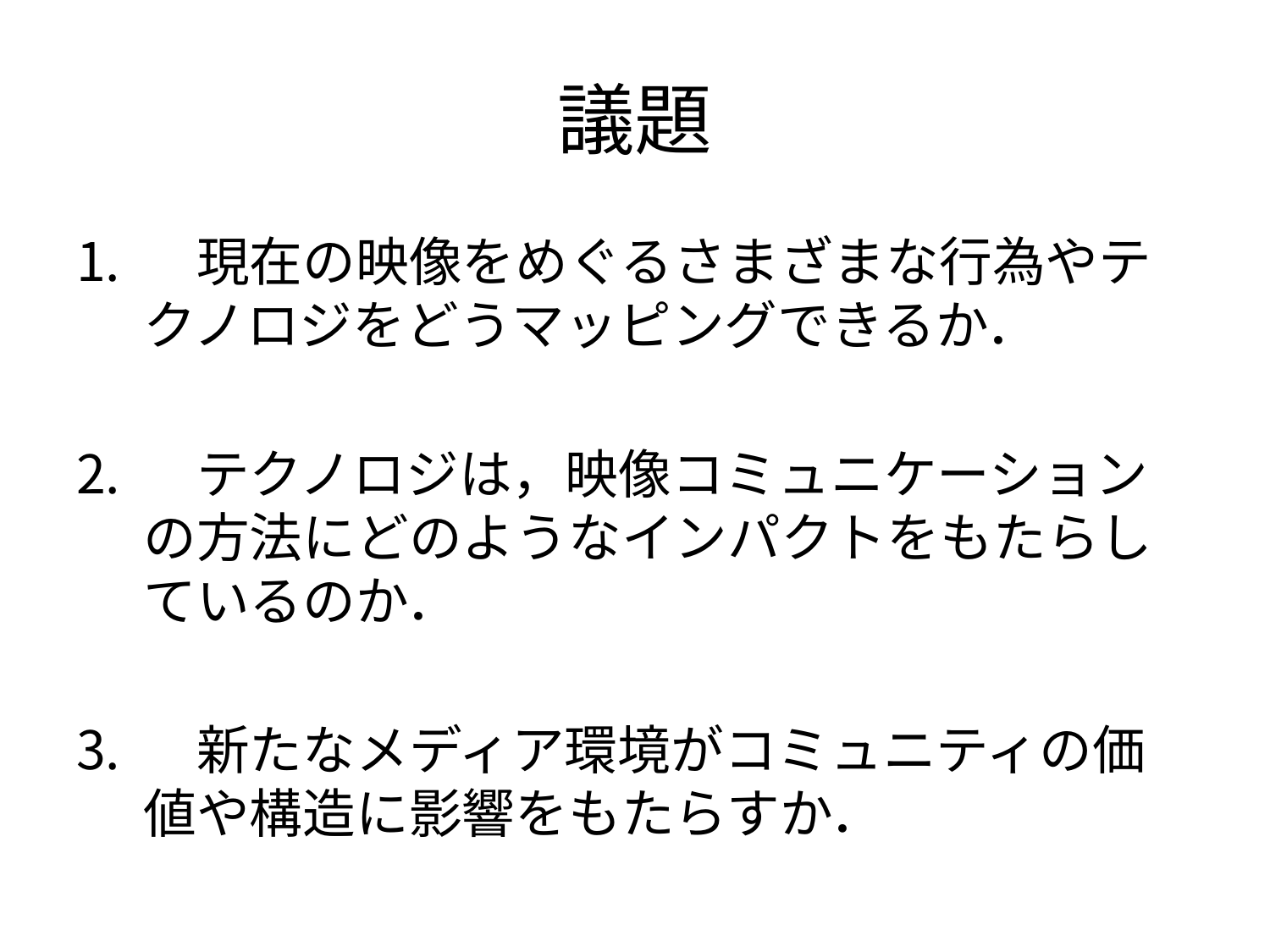

# 議題
　現在の映像をめぐるさまざまな行為やテクノロジをどうマッピングできるか．

　テクノロジは，映像コミュニケーションの方法にどのようなインパクトをもたらしているのか．

　新たなメディア環境がコミュニティの価値や構造に影響をもたらすか．